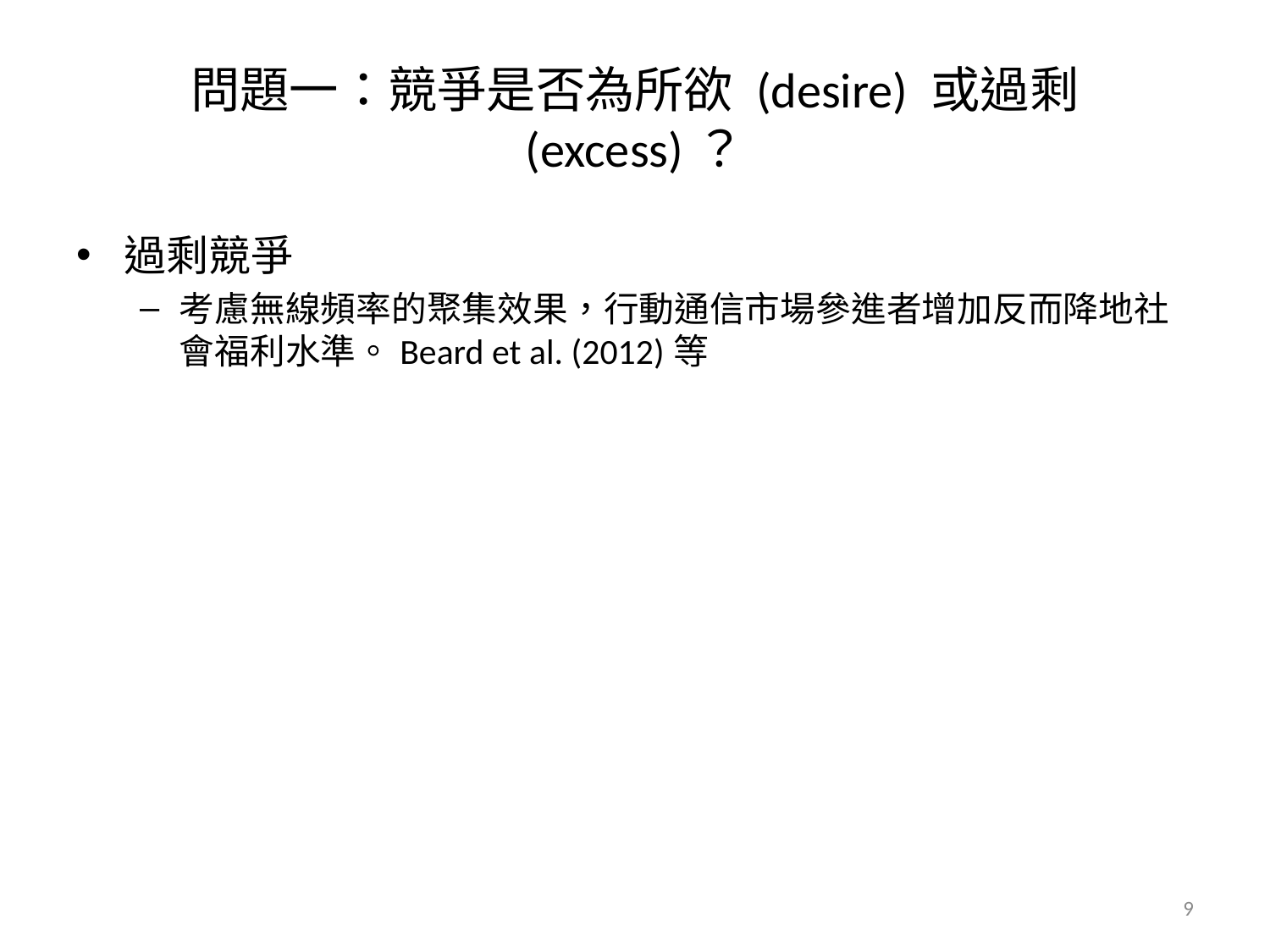

# 問題一：競爭是否為所欲 (desire) 或過剩 (excess)？
過剩競爭
考慮無線頻率的聚集效果，行動通信市場參進者增加反而降地社會福利水準。Beard et al. (2012)等

9